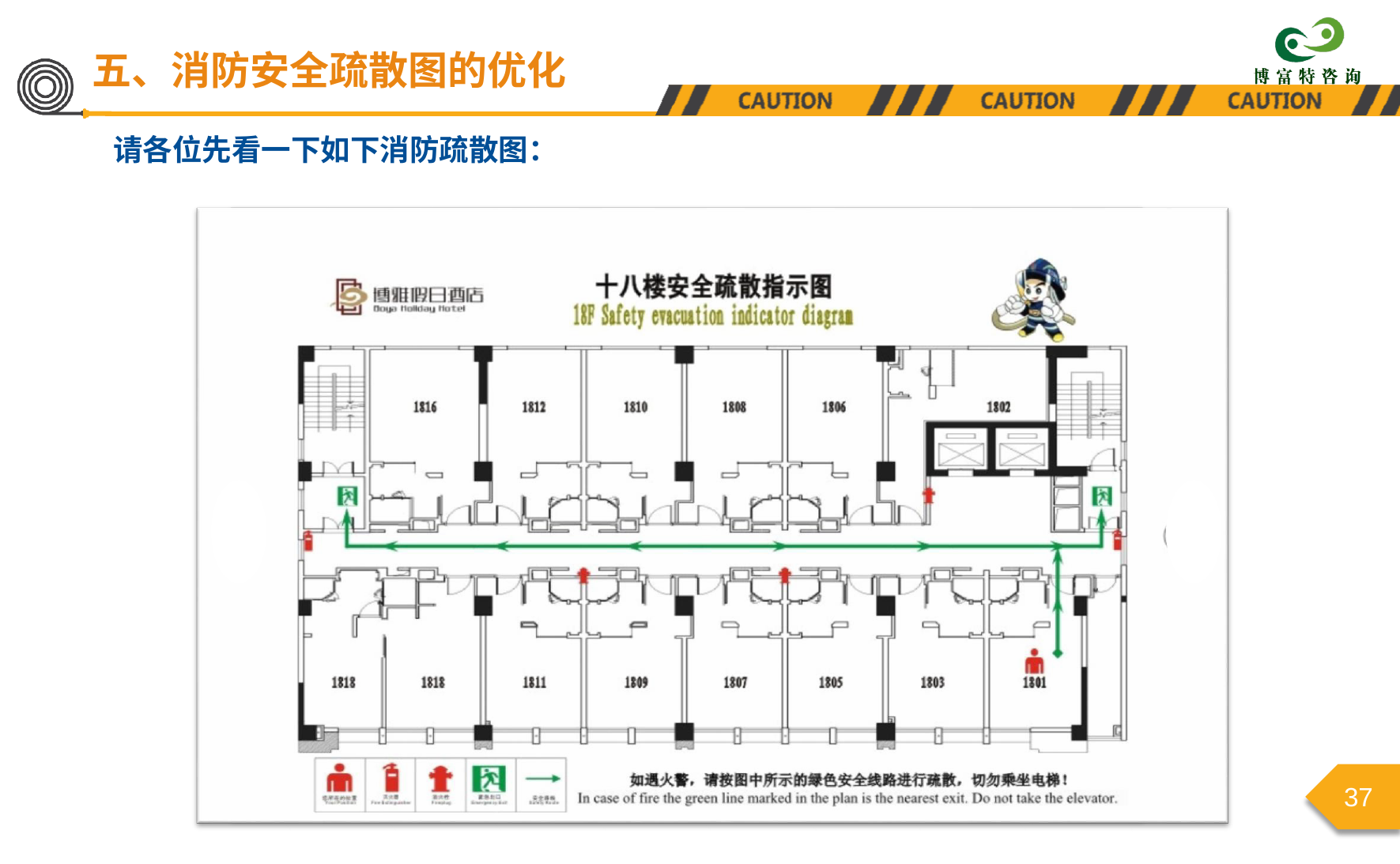

五、消防安全疏散图的优化
请各位先看一下如下消防疏散图：

安全出口

37
安全出口